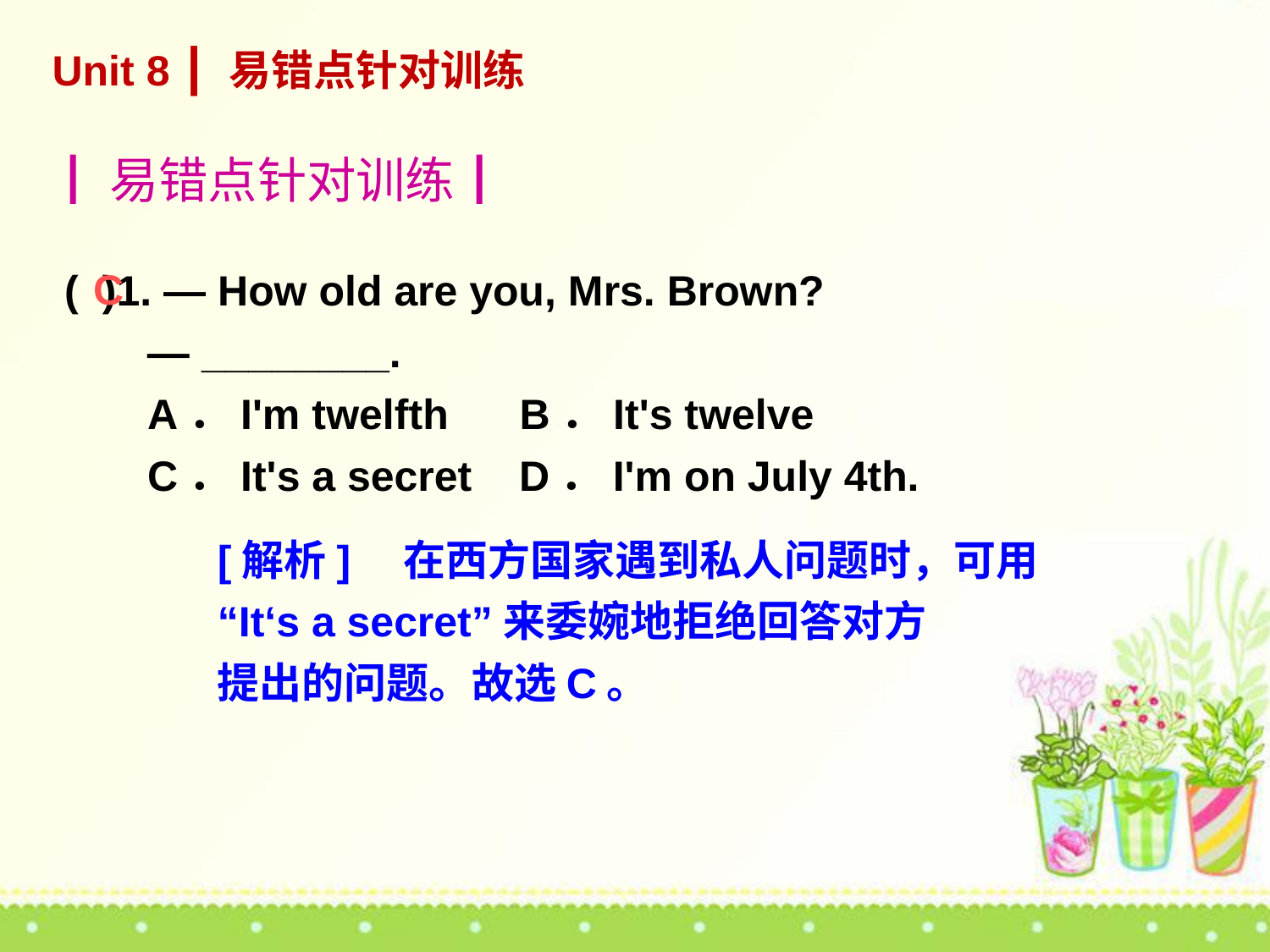

Unit 8 ┃ 易错点针对训练
┃易错点针对训练┃
(  )1. — How old are you, Mrs. Brown?
       — ________.
       A．I'm twelfth      B．It's twelve
       C．It's a secret    D．I'm on July 4th.
C
[解析]　在西方国家遇到私人问题时，可用
“It‘s a secret”来委婉地拒绝回答对方
提出的问题。故选C。